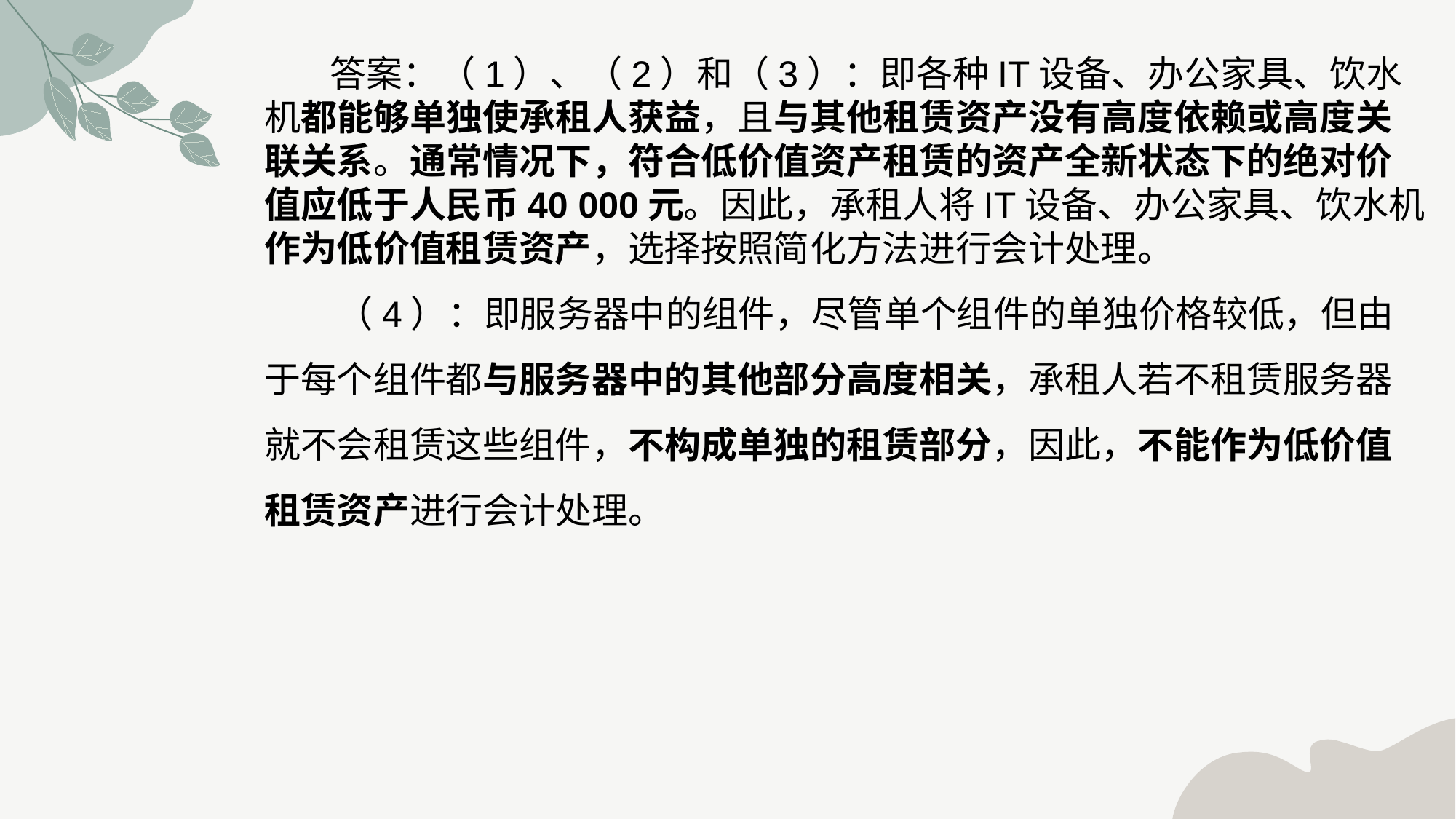

答案：（1）、（2）和（3）：即各种IT设备、办公家具、饮水机都能够单独使承租人获益，且与其他租赁资产没有高度依赖或高度关联关系。通常情况下，符合低价值资产租赁的资产全新状态下的绝对价值应低于人民币40 000元。因此，承租人将IT设备、办公家具、饮水机作为低价值租赁资产，选择按照简化方法进行会计处理。　　（4）：即服务器中的组件，尽管单个组件的单独价格较低，但由于每个组件都与服务器中的其他部分高度相关，承租人若不租赁服务器就不会租赁这些组件，不构成单独的租赁部分，因此，不能作为低价值租赁资产进行会计处理。